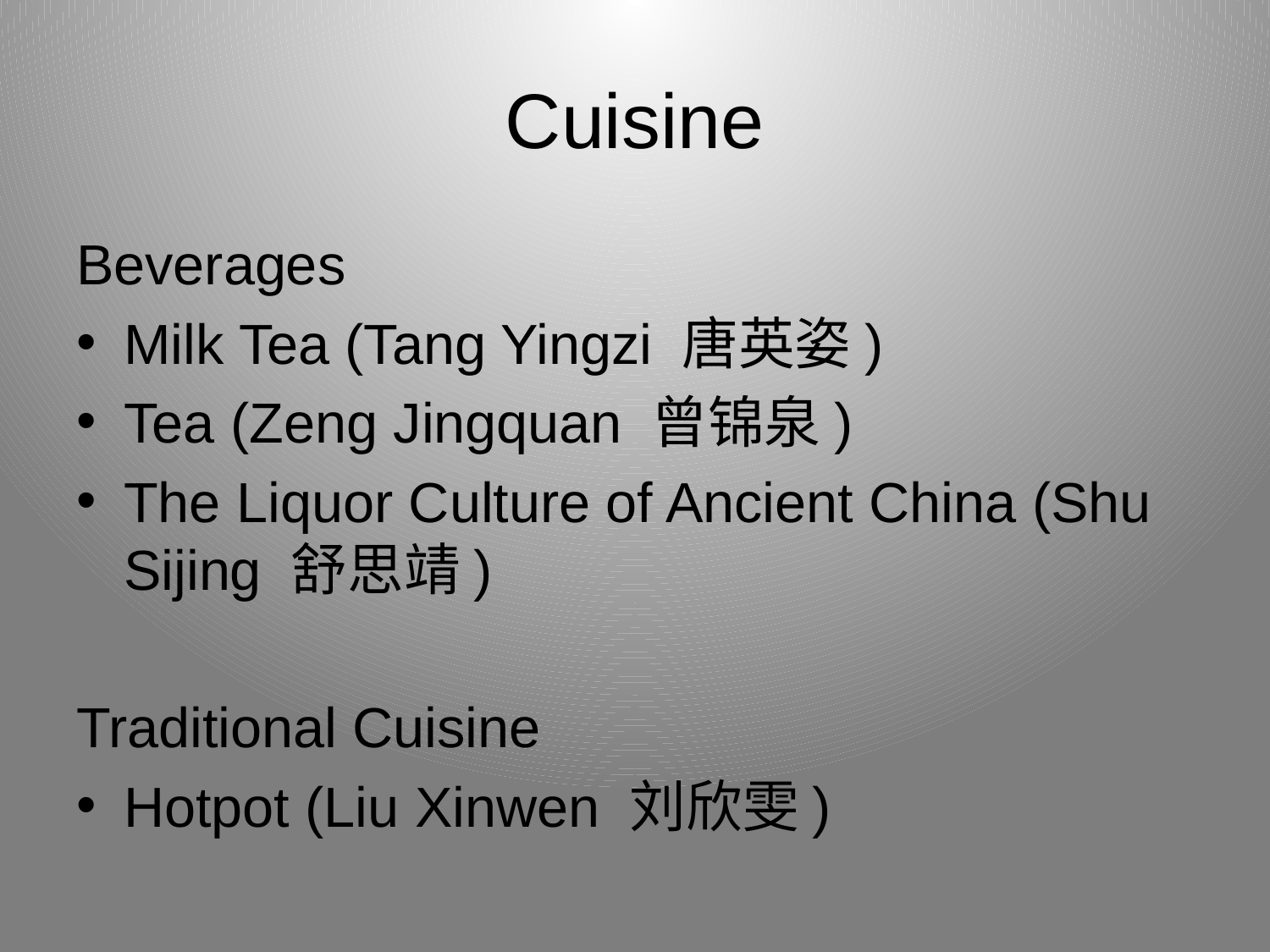

# Cuisine
Beverages
Milk Tea (Tang Yingzi 唐英姿)
Tea (Zeng Jingquan 曾锦泉)
The Liquor Culture of Ancient China (Shu Sijing 舒思靖)

Traditional Cuisine
Hotpot (Liu Xinwen 刘欣雯)